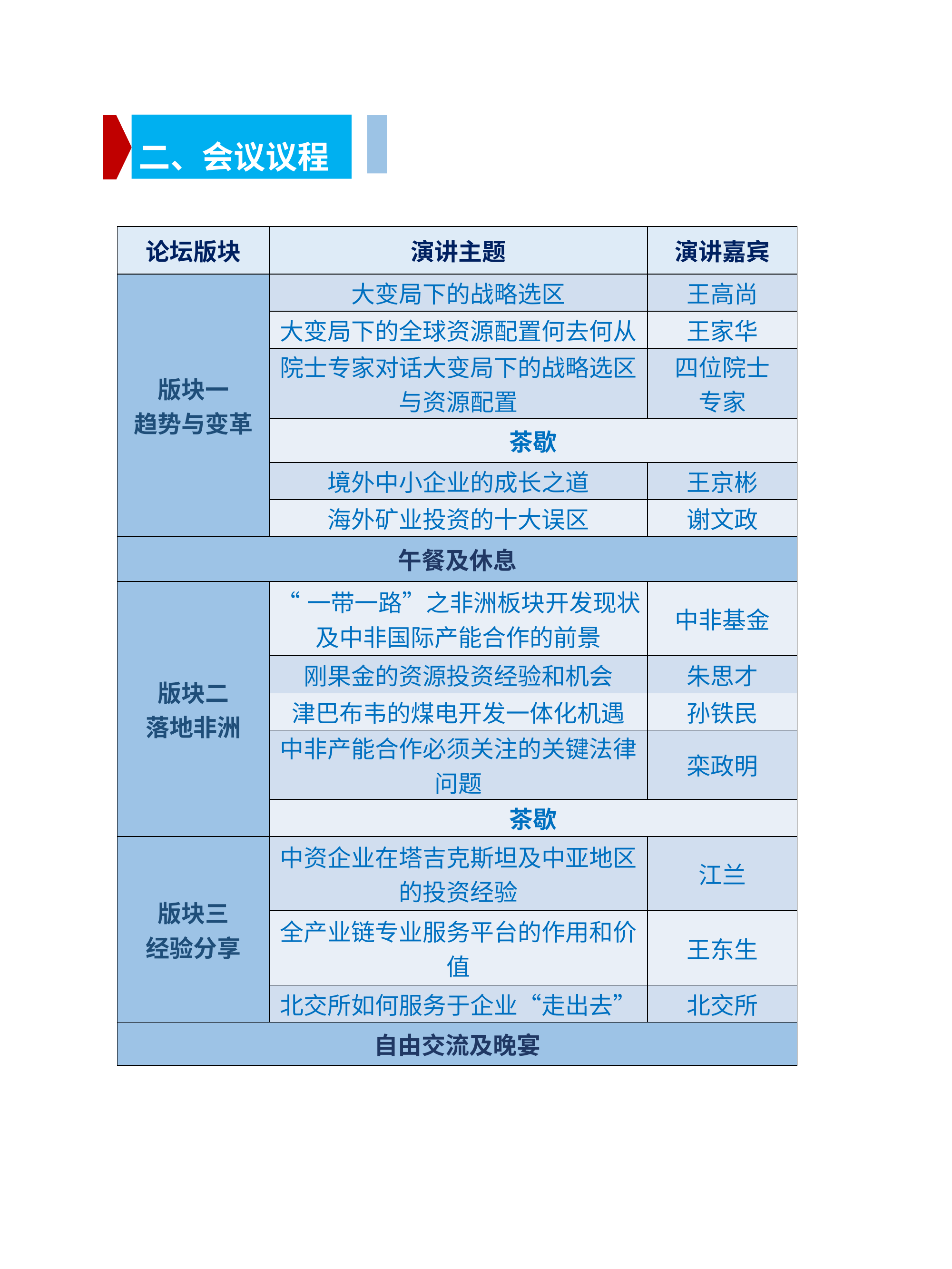

二、会议议程

| 论坛版块 | 演讲主题 | 演讲嘉宾 |
| --- | --- | --- |
| 版块一 趋势与变革 | 大变局下的战略选区 | 王高尚 |
|  | 大变局下的全球资源配置何去何从 | 王家华 |
|  | 院士专家对话大变局下的战略选区与资源配置 | 四位院士 专家 |
|  | 茶歇 |  |
|  | 境外中小企业的成长之道 | 王京彬 |
|  | 海外矿业投资的十大误区 | 谢文政 |
| 午餐及休息 |  |  |
| 版块二 落地非洲 | “一带一路”之非洲板块开发现状及中非国际产能合作的前景 | 中非基金 |
|  | 刚果金的资源投资经验和机会 | 朱思才 |
|  | 津巴布韦的煤电开发一体化机遇 | 孙铁民 |
|  | 中非产能合作必须关注的关键法律问题 | 栾政明 |
|  | 茶歇 |  |
| 版块三 经验分享 | 中资企业在塔吉克斯坦及中亚地区的投资经验 | 江兰 |
|  | 全产业链专业服务平台的作用和价值 | 王东生 |
|  | 北交所如何服务于企业“走出去” | 北交所 |
| 自由交流及晚宴 |  |  |